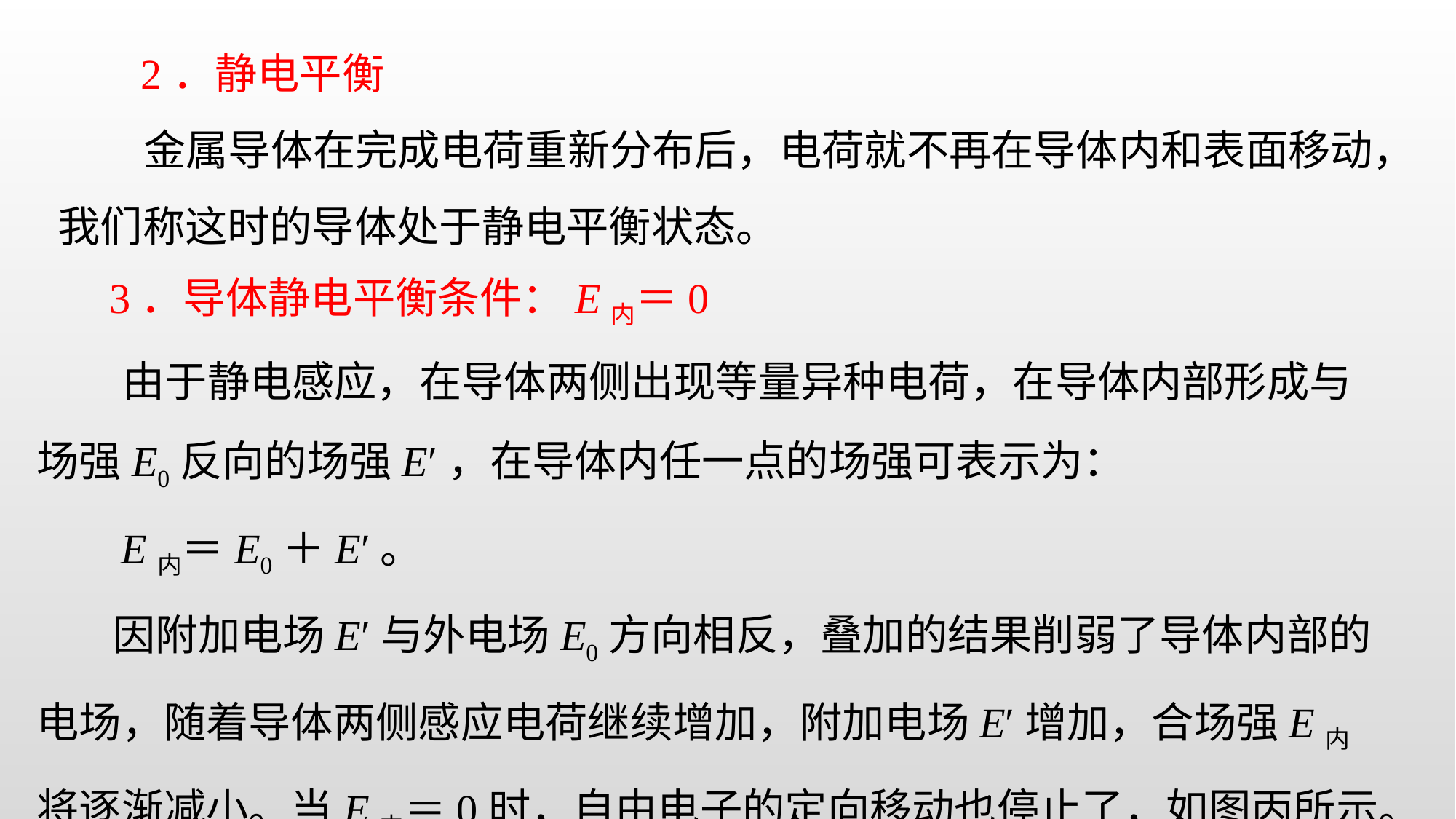

2．静电平衡
        金属导体在完成电荷重新分布后，电荷就不再在导体内和表面移动，我们称这时的导体处于静电平衡状态。
        3．导体静电平衡条件：E内＝0
        由于静电感应，在导体两侧出现等量异种电荷，在导体内部形成与场强E0反向的场强E′，在导体内任一点的场强可表示为：
        E内＝E0＋E′。
       因附加电场E′与外电场E0方向相反，叠加的结果削弱了导体内部的电场，随着导体两侧感应电荷继续增加，附加电场E′增加，合场强E内将逐渐减小。当E内＝0时，自由电子的定向移动也停止了，如图丙所示。